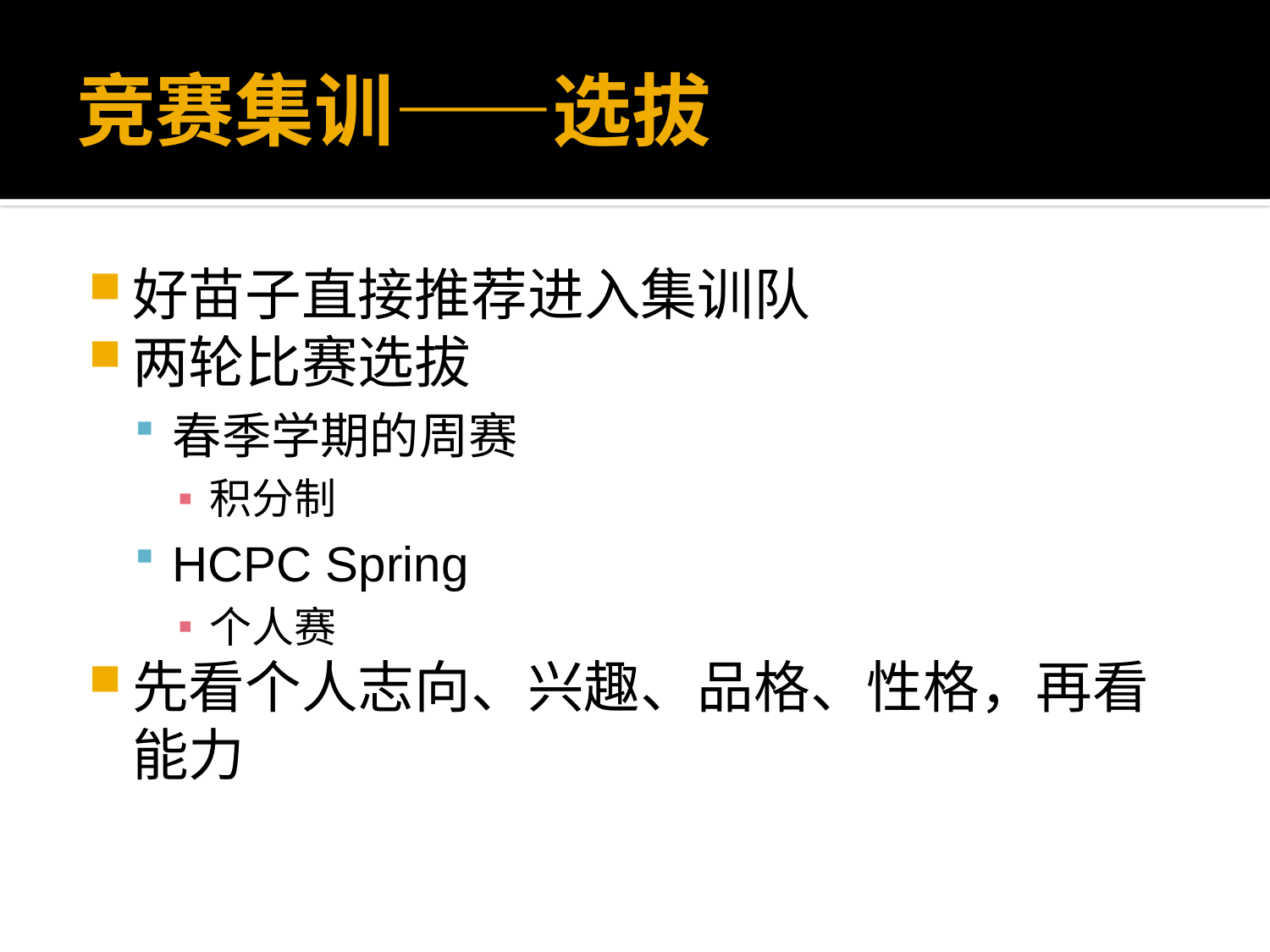

# 竞赛集训——选拔
好苗子直接推荐进入集训队
两轮比赛选拔
春季学期的周赛
积分制
HCPC Spring
个人赛
先看个人志向、兴趣、品格、性格，再看能力